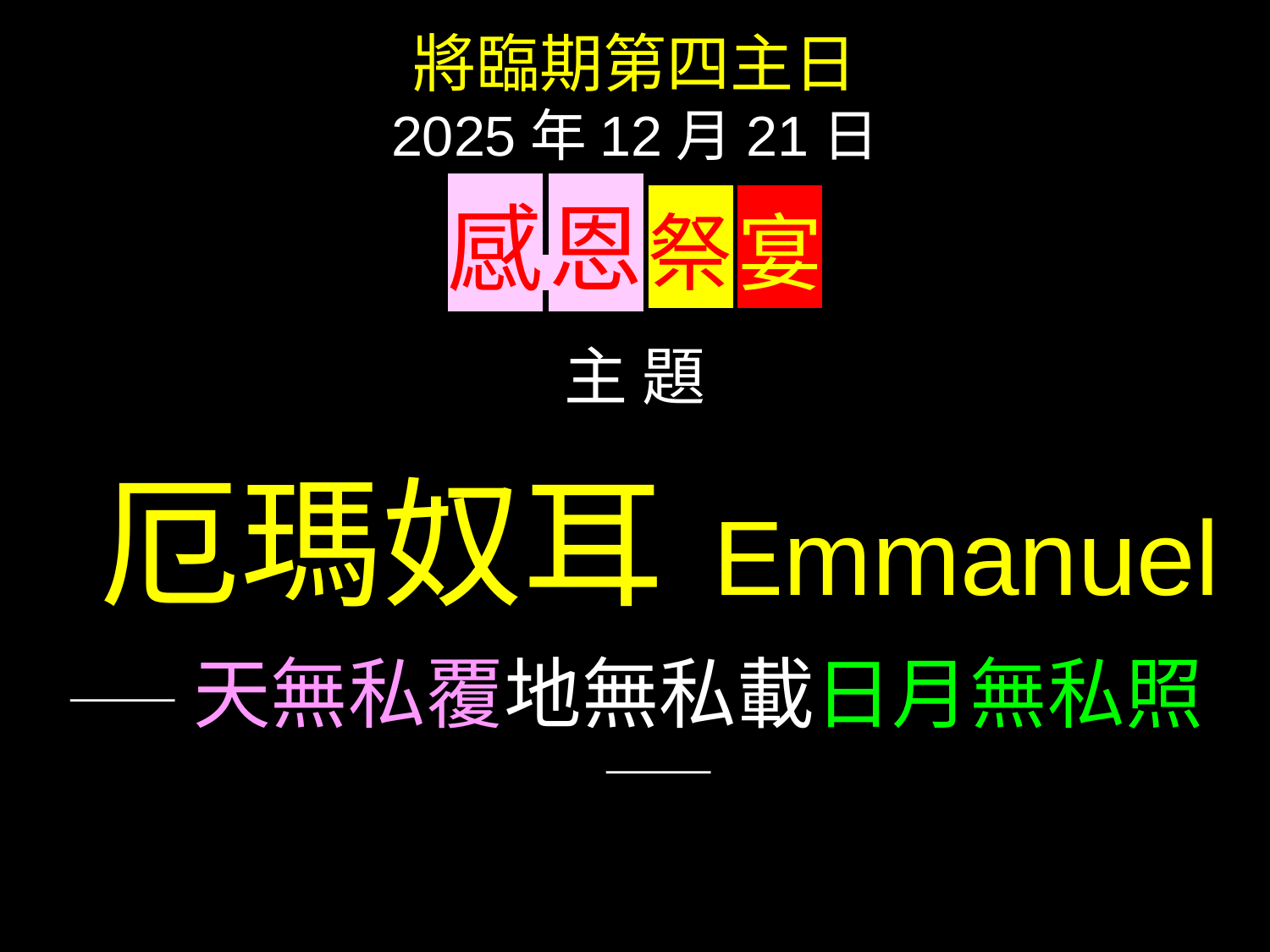

將臨期第四主日
2025年12月21日
感 恩 祭 宴

主 題
 厄瑪奴耳 Emmanuel
——天無私覆地無私載日月無私照——